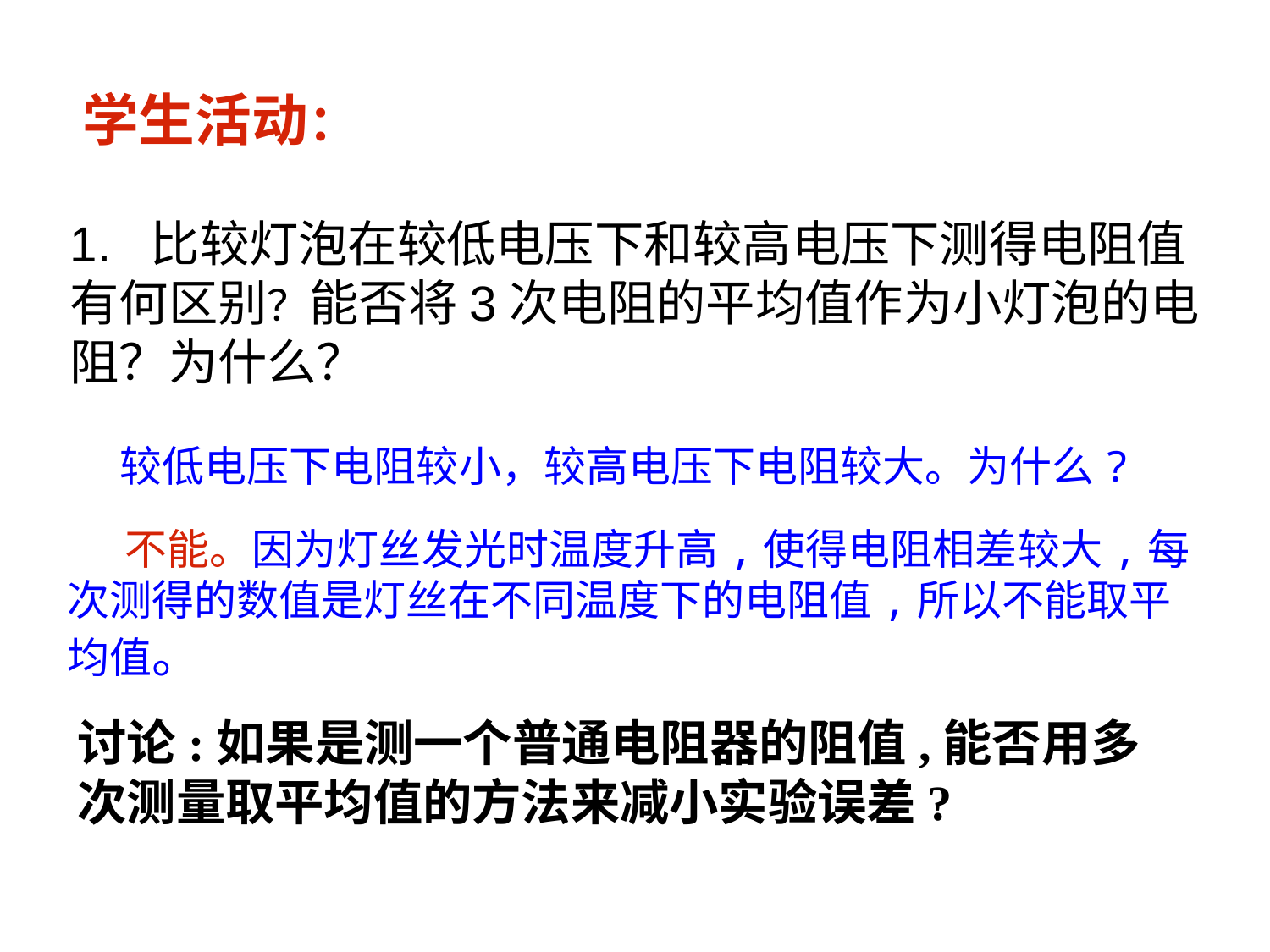

学生活动：
1.  比较灯泡在较低电压下和较高电压下测得电阻值有何区别？能否将3次电阻的平均值作为小灯泡的电阻？为什么？
         较低电压下电阻较小，较高电压下电阻较大。为什么?
     不能。因为灯丝发光时温度升高,使得电阻相差较大,每次测得的数值是灯丝在不同温度下的电阻值,所以不能取平均值。
讨论:如果是测一个普通电阻器的阻值,能否用多次测量取平均值的方法来减小实验误差?